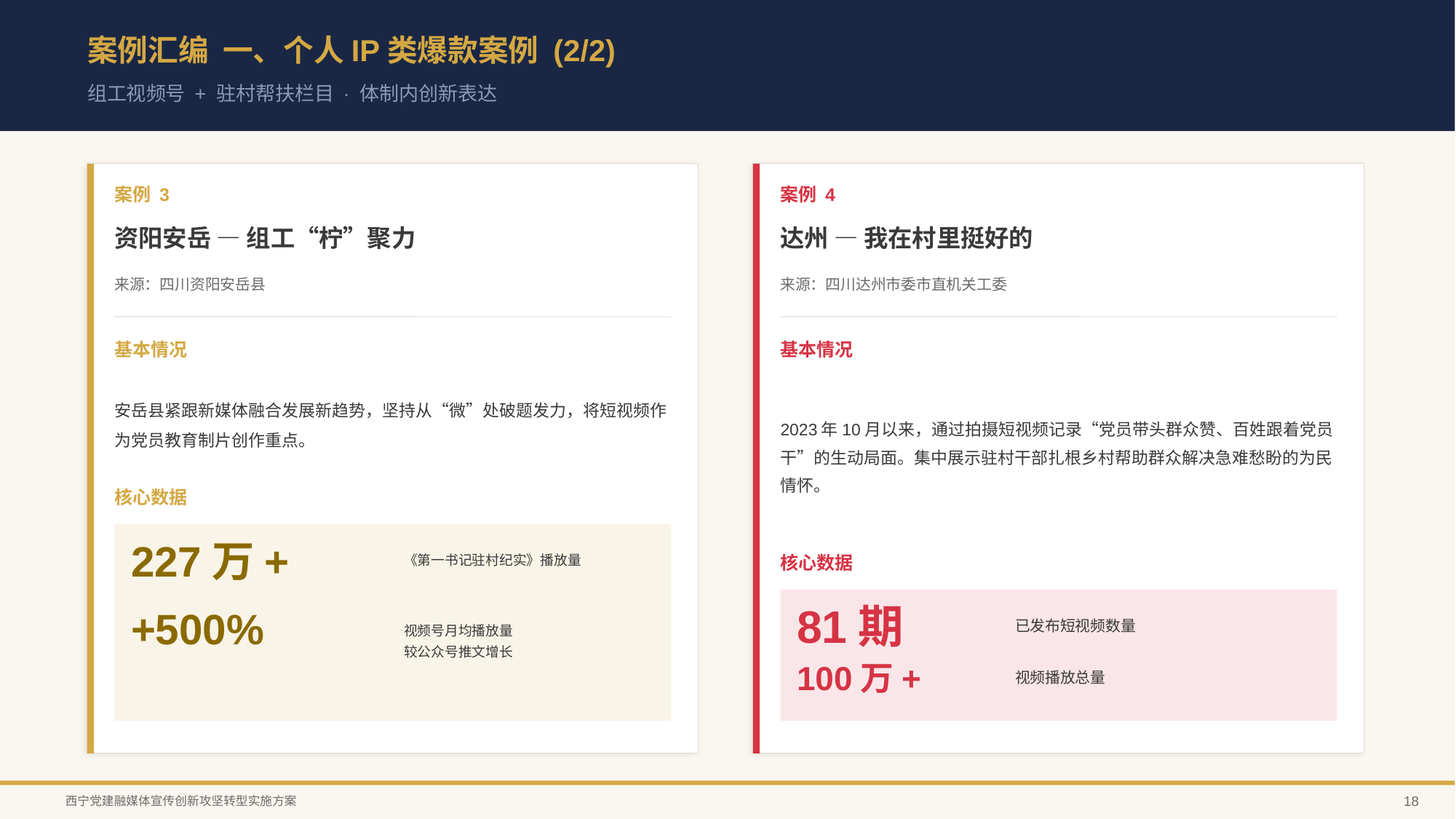

案例汇编  一、个人IP类爆款案例 (2/2)
组工视频号 + 驻村帮扶栏目 · 体制内创新表达

案例 3
案例 4
资阳安岳 — 组工“柠”聚力
达州 — 我在村里挺好的
来源：四川资阳安岳县
来源：四川达州市委市直机关工委

基本情况
基本情况
安岳县紧跟新媒体融合发展新趋势，坚持从“微”处破题发力，将短视频作为党员教育制片创作重点。
2023年10月以来，通过拍摄短视频记录“党员带头群众赞、百姓跟着党员干”的生动局面。集中展示驻村干部扎根乡村帮助群众解决急难愁盼的为民情怀。
核心数据

227万+
《第一书记驻村纪实》播放量
核心数据

81期
+500%
视频号月均播放量
较公众号推文增长
已发布短视频数量
100万+
视频播放总量

西宁党建融媒体宣传创新攻坚转型实施方案
18